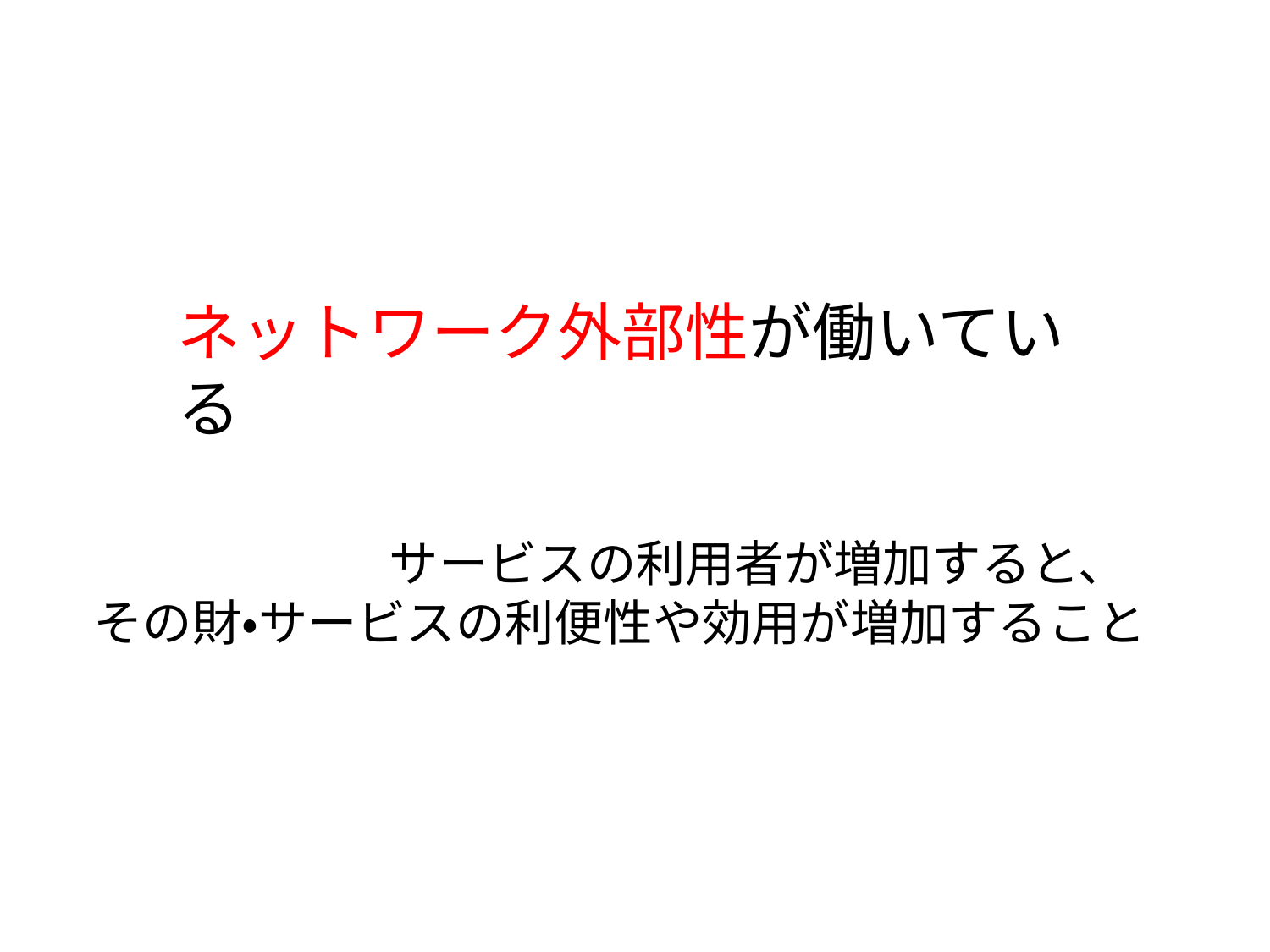

ネットワーク外部性が働いている
　　　　　　サービスの利用者が増加すると、
その財・サービスの利便性や効用が増加すること